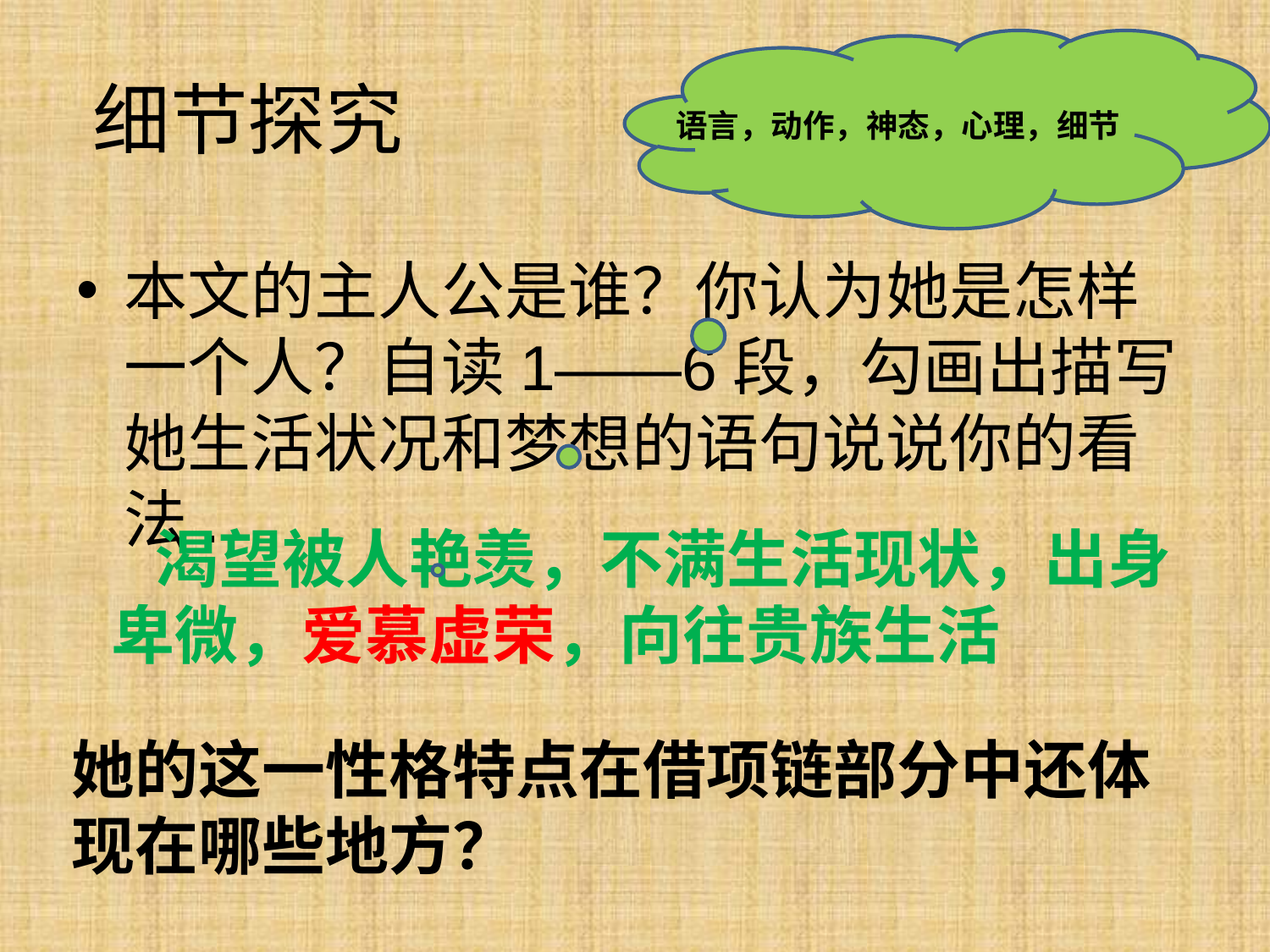

语言，动作，神态，心理，细节
# 细节探究
本文的主人公是谁？你认为她是怎样一个人？自读1——6段，勾画出描写她生活状况和梦想的语句说说你的看法.

  渴望被人艳羡，不满生活现状，出身卑微，爱慕虚荣，向往贵族生活

她的这一性格特点在借项链部分中还体现在哪些地方？